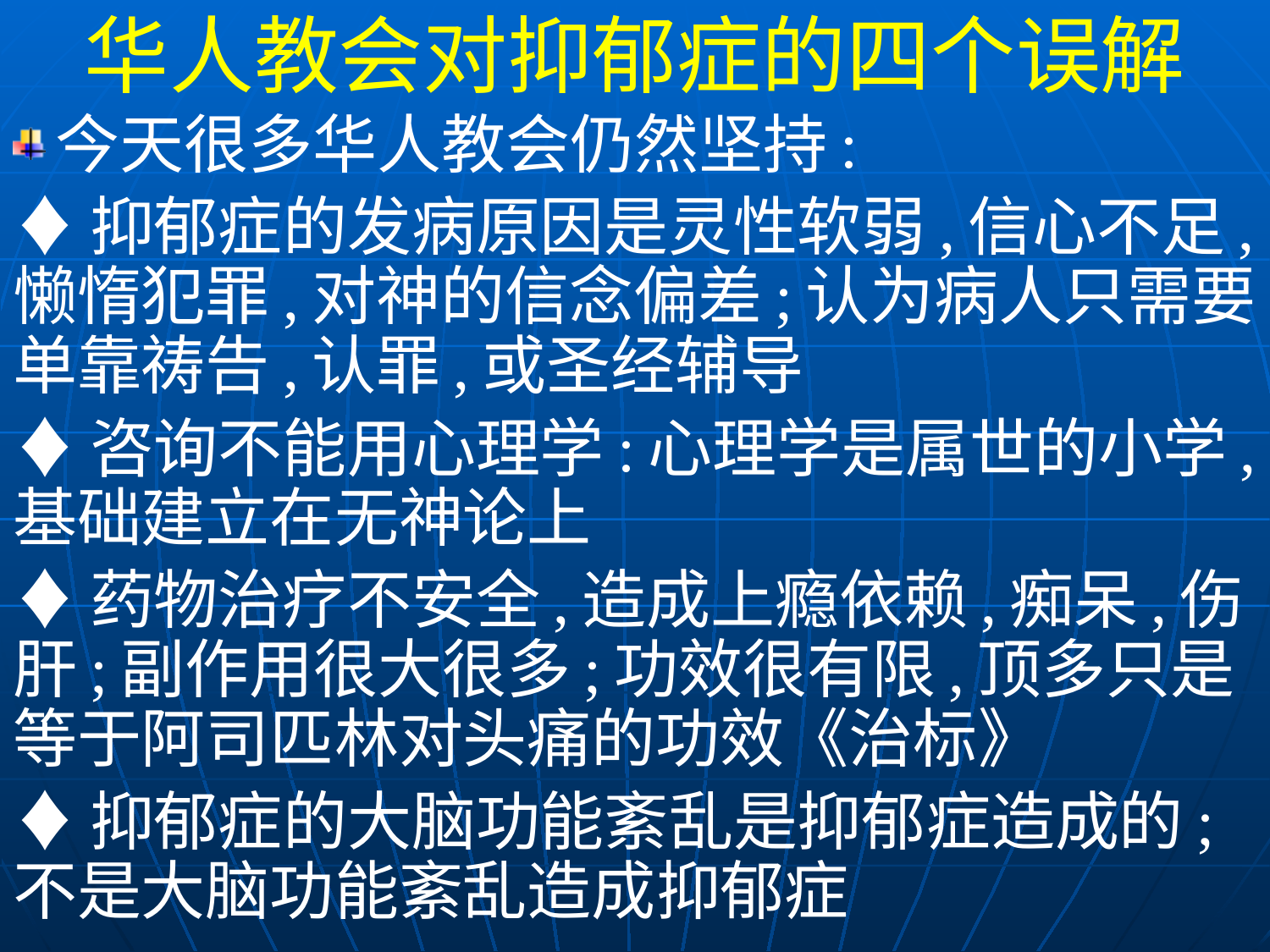

华人教会对抑郁症的四个误解
今天很多华人教会仍然坚持:
♦抑郁症的发病原因是灵性软弱,信心不足,懒惰犯罪,对神的信念偏差;认为病人只需要单靠祷告,认罪,或圣经辅导
♦咨询不能用心理学:心理学是属世的小学,基础建立在无神论上
♦药物治疗不安全,造成上瘾依赖,痴呆,伤肝;副作用很大很多;功效很有限,顶多只是等于阿司匹林对头痛的功效《治标》
♦抑郁症的大脑功能紊乱是抑郁症造成的;不是大脑功能紊乱造成抑郁症